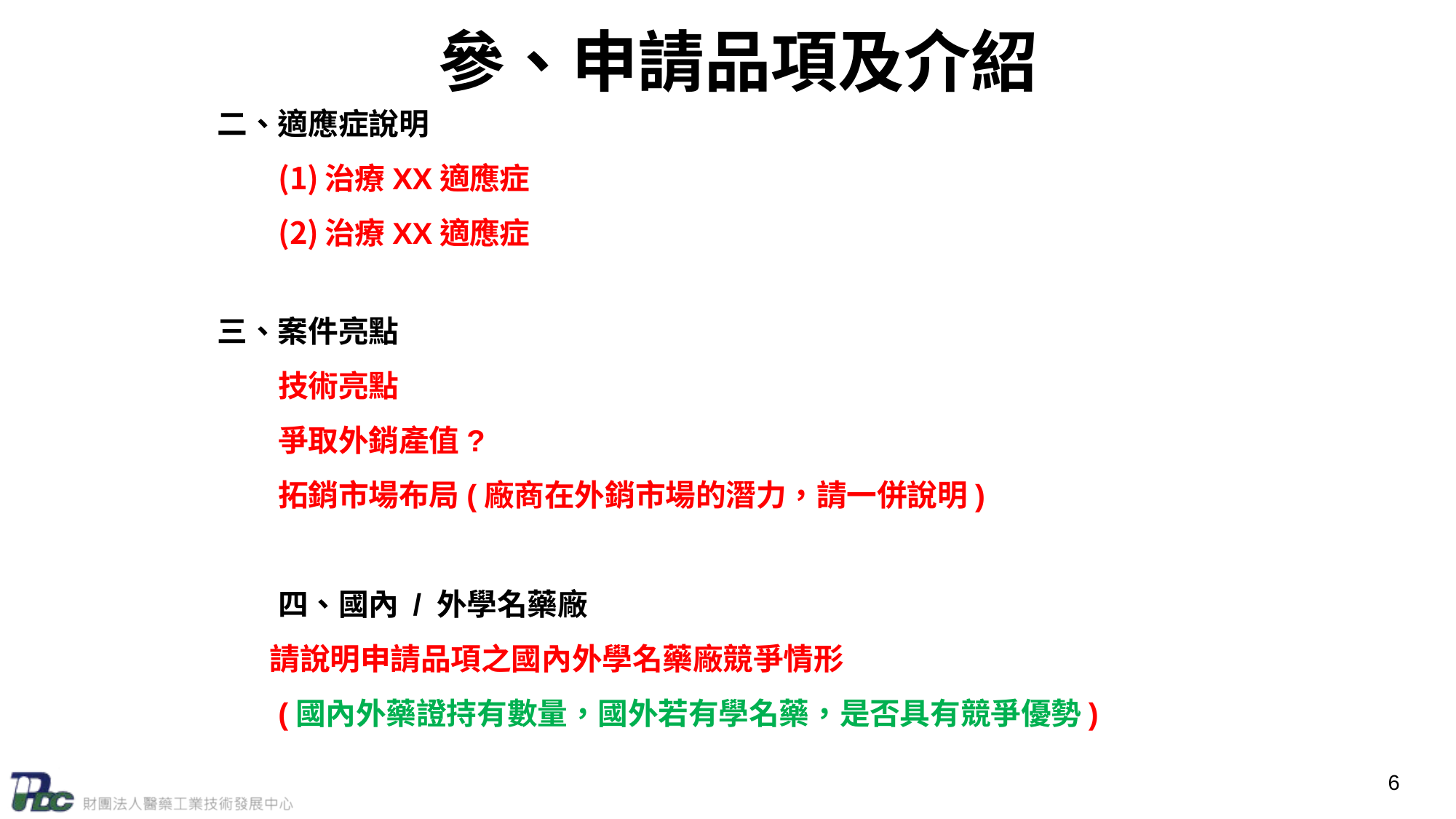

# 參、申請品項及介紹
二、適應症說明
治療XX適應症
治療XX適應症

三、案件亮點
技術亮點
爭取外銷產值?
拓銷市場布局(廠商在外銷市場的潛力，請一併說明)

四、國內 / 外學名藥廠
請說明申請品項之國內外學名藥廠競爭情形
(國內外藥證持有數量，國外若有學名藥，是否具有競爭優勢)

6